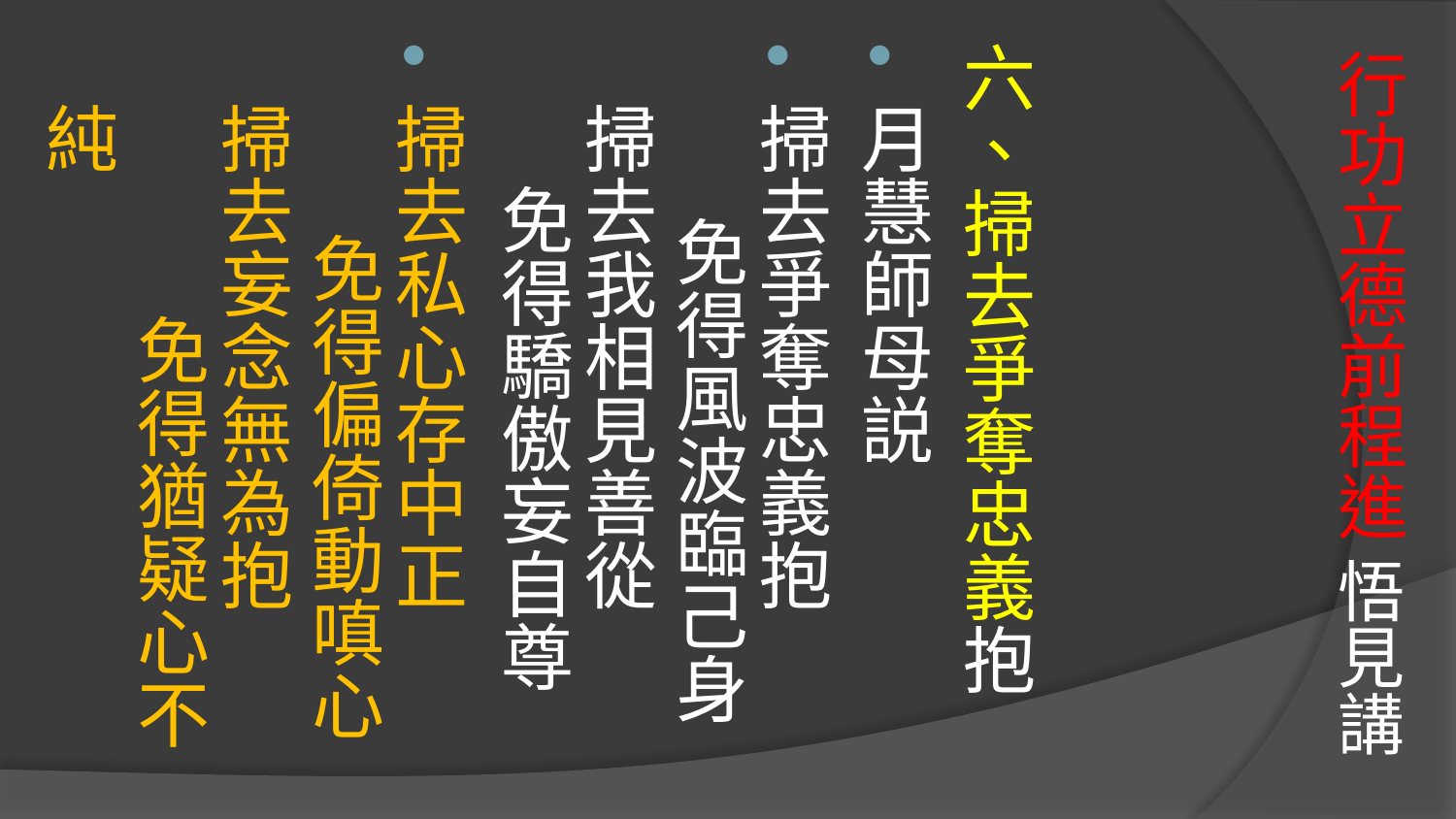

# 行功立德前程進 悟見講
六、掃去爭奪忠義抱
月慧師母説
掃去爭奪忠義抱　              免得風波臨己身
掃去我相見善從　            免得驕傲妄自尊
掃去私心存中正　               免得偏倚動嗔心
掃去妄念無為抱　                    免得猶疑心不純